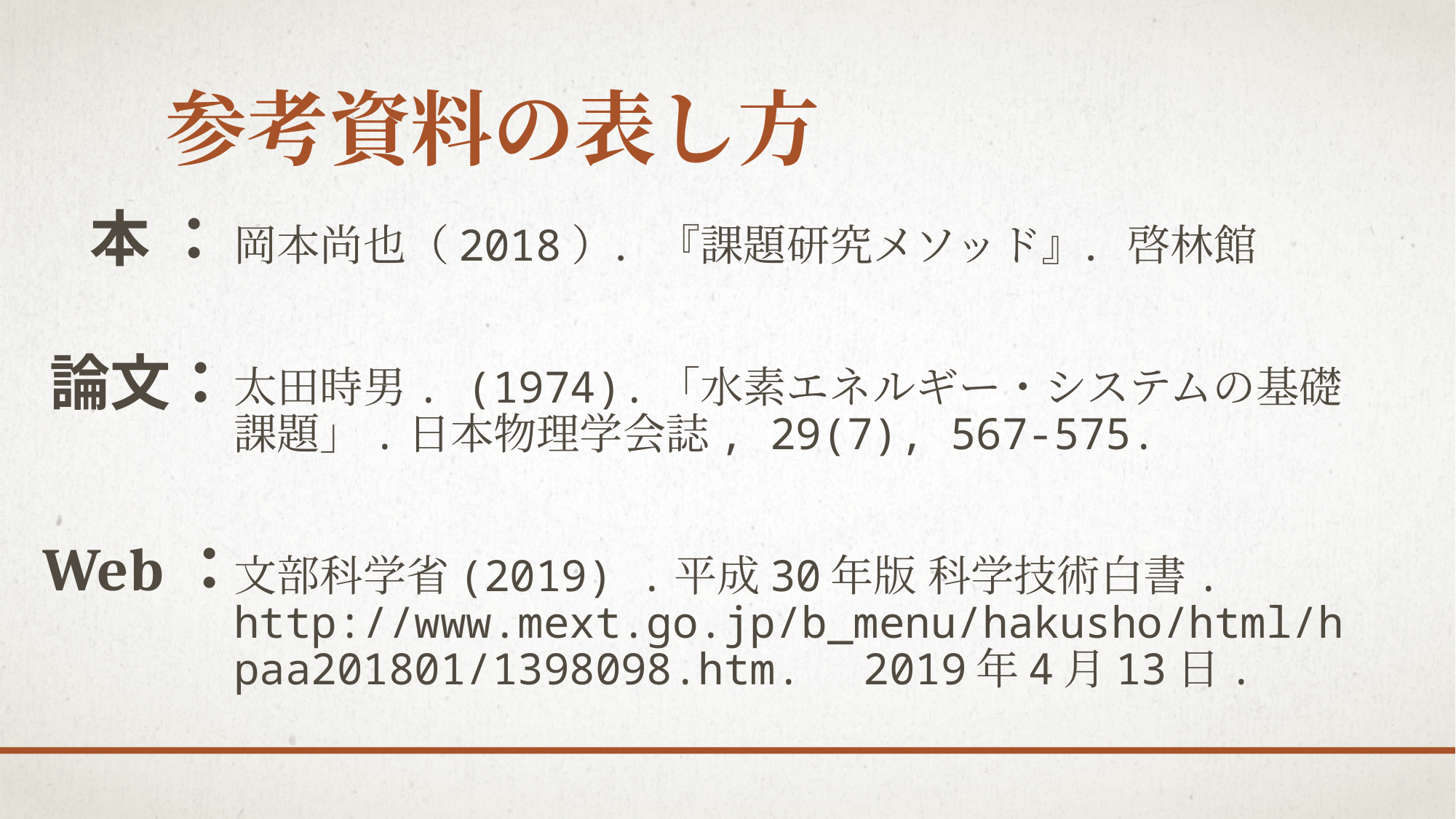

# 参考資料の表し方
本 ：
岡本尚也（2018）．『課題研究メソッド』．啓林館

太田時男. (1974).「水素エネルギー・システムの基礎課題」.日本物理学会誌, 29(7), 567-575.

文部科学省(2019) .平成30年版 科学技術白書. http://www.mext.go.jp/b_menu/hakusho/html/hpaa201801/1398098.htm.　2019年4月13日.
論文：
Web：